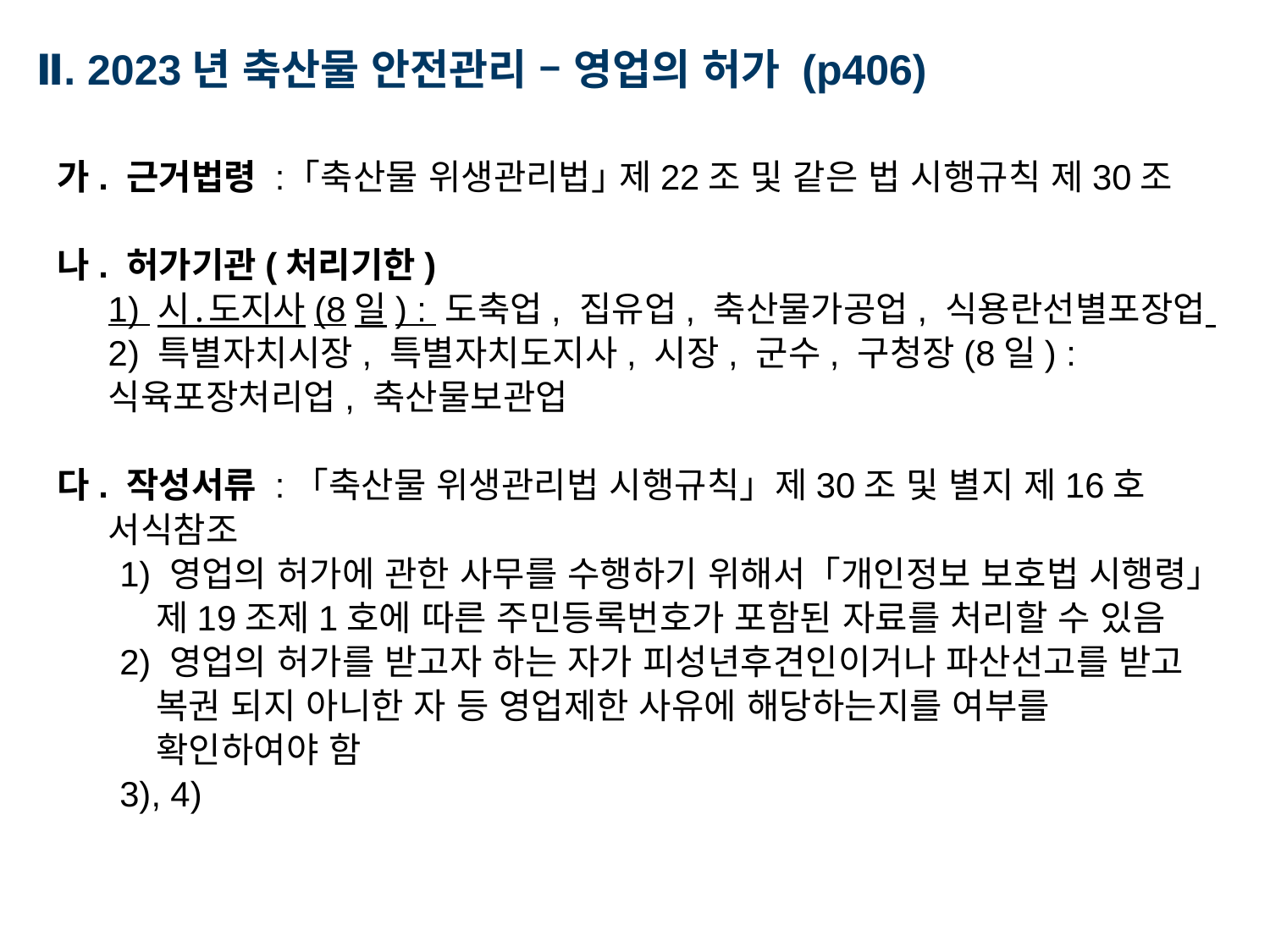

Ⅱ. 2023년 축산물 안전관리 – 영업의 허가 (p406)
가. 근거법령 : ｢축산물 위생관리법｣ 제22조 및 같은 법 시행규칙 제30조

나. 허가기관(처리기한)
	1) 시․도지사(8일) : 도축업, 집유업, 축산물가공업, 식용란선별포장업
	2) 특별자치시장, 특별자치도지사, 시장, 군수, 구청장(8일) : 식육포장처리업, 축산물보관업

다. 작성서류 :「축산물 위생관리법 시행규칙」제30조 및 별지 제16호 서식참조
1) 영업의 허가에 관한 사무를 수행하기 위해서「개인정보 보호법 시행령」 제19조제1호에 따른 주민등록번호가 포함된 자료를 처리할 수 있음
2) 영업의 허가를 받고자 하는 자가 피성년후견인이거나 파산선고를 받고 복권 되지 아니한 자 등 영업제한 사유에 해당하는지를 여부를 확인하여야 함
3), 4)